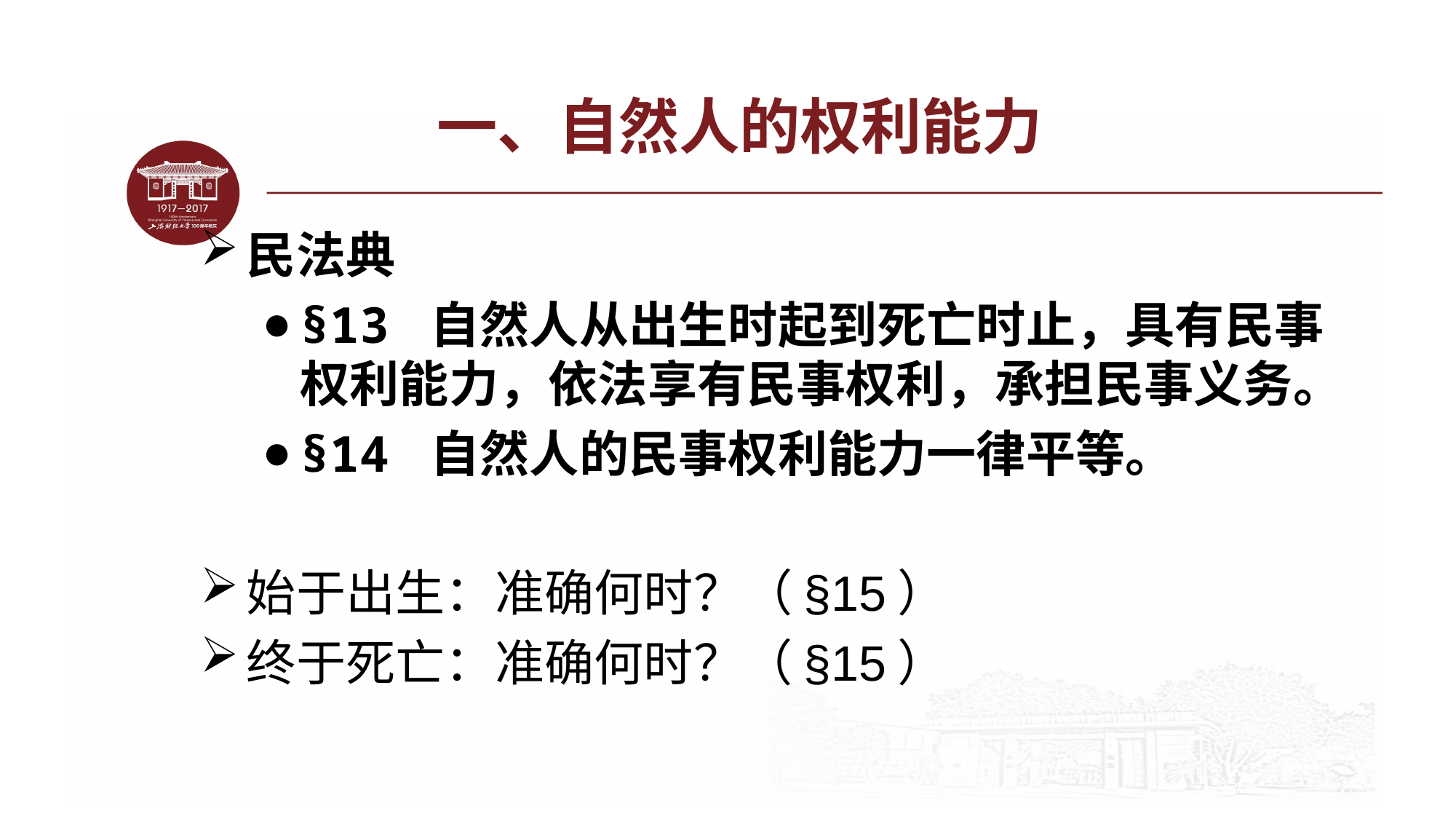

# 一、自然人的权利能力
民法典
§13 自然人从出生时起到死亡时止，具有民事权利能力，依法享有民事权利，承担民事义务。
§14 自然人的民事权利能力一律平等。

始于出生：准确何时？（§15）
终于死亡：准确何时？（§15）